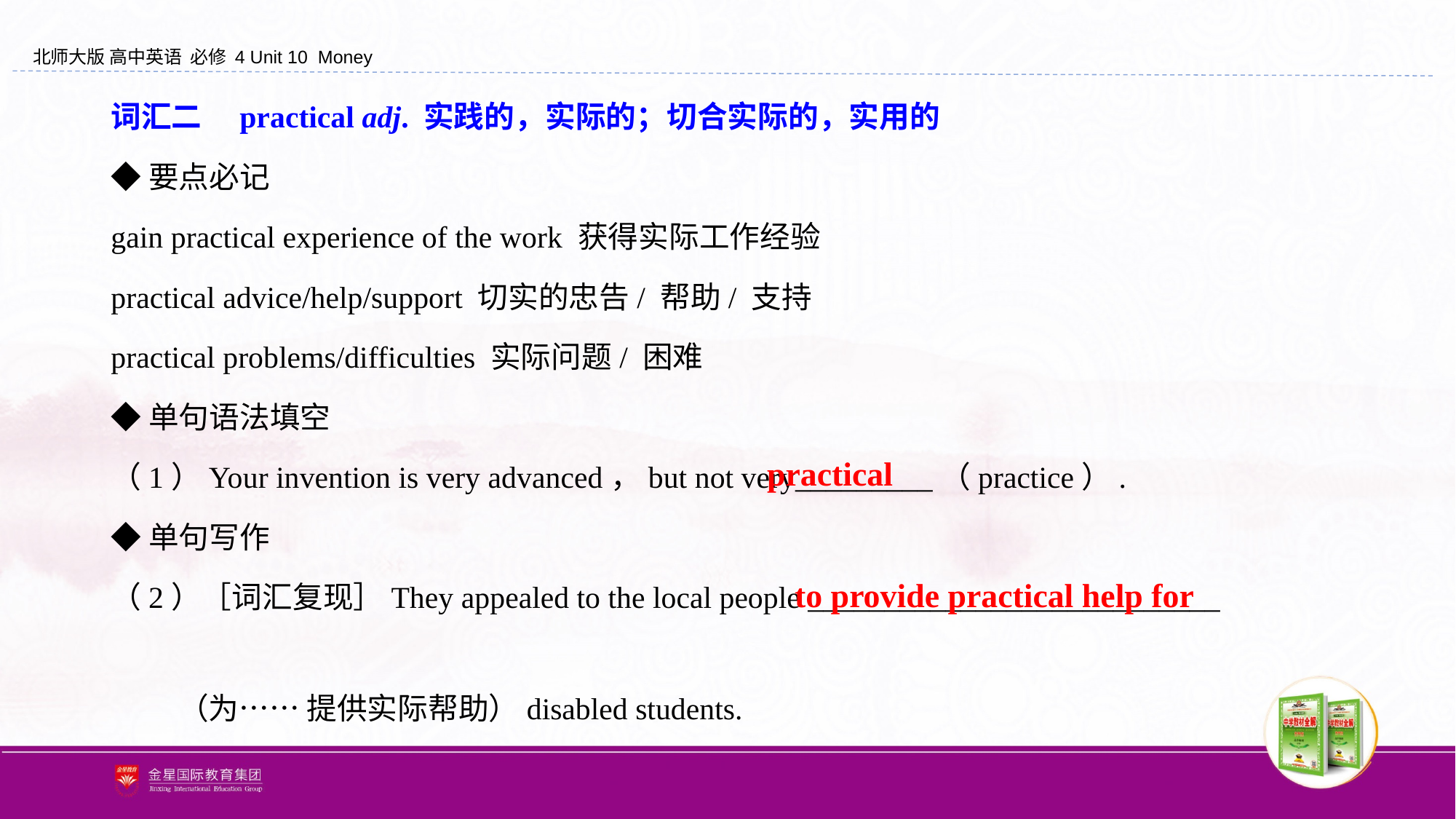

词汇二　practical adj. 实践的，实际的；切合实际的，实用的
◆要点必记
gain practical experience of the work 获得实际工作经验
practical advice/help/support 切实的忠告/ 帮助/ 支持
practical problems/difficulties 实际问题/ 困难
◆单句语法填空
（1）Your invention is very advanced，but not very_________（practice）.
◆单句写作
（2）［词汇复现］They appealed to the local people ___________________________
　　 （为…… 提供实际帮助）disabled students.
 practical
 to provide practical help for